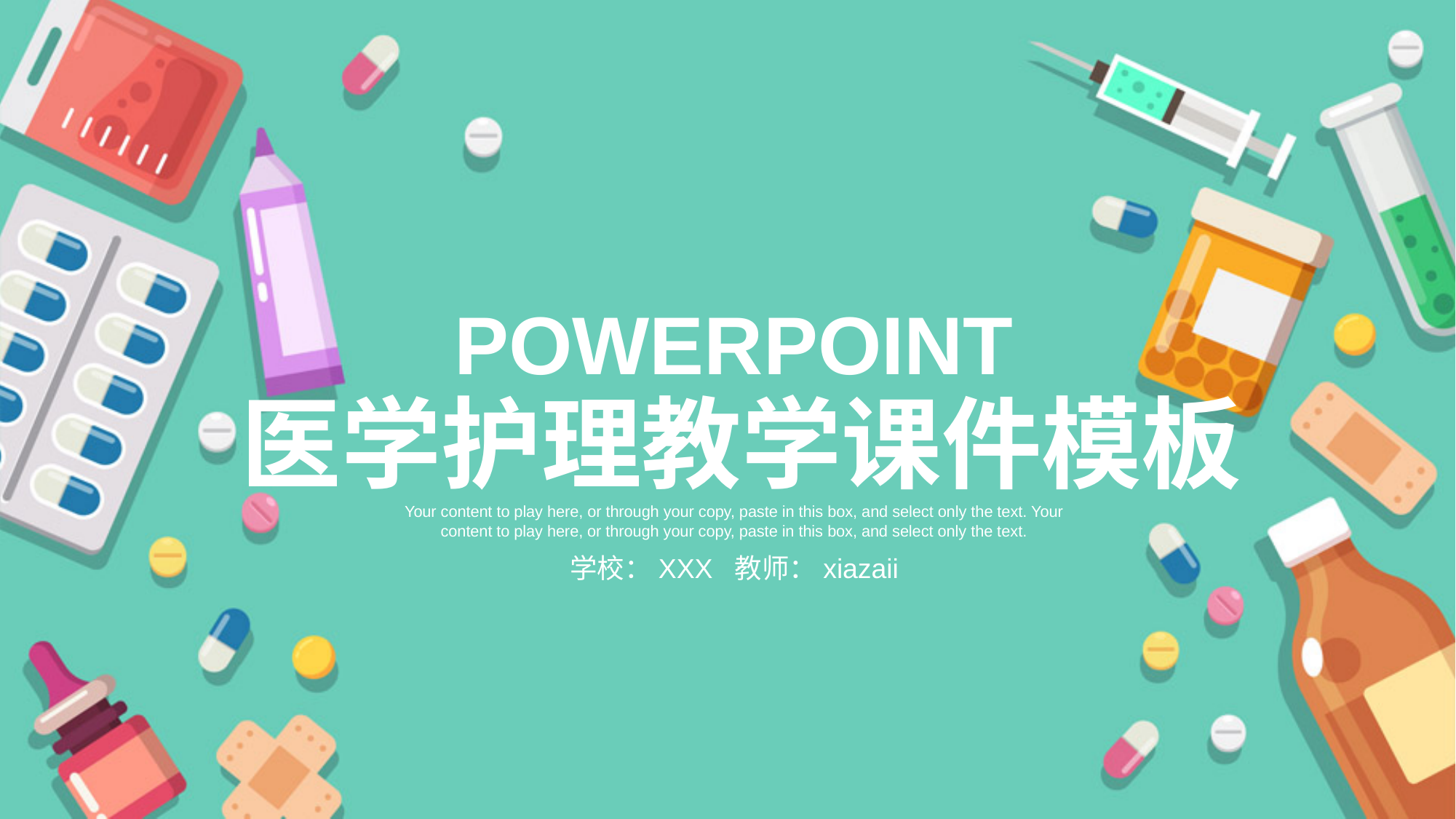

POWERPOINT
医学护理教学课件模板
Your content to play here, or through your copy, paste in this box, and select only the text. Your content to play here, or through your copy, paste in this box, and select only the text.
学校：XXX  教师：xiazaii